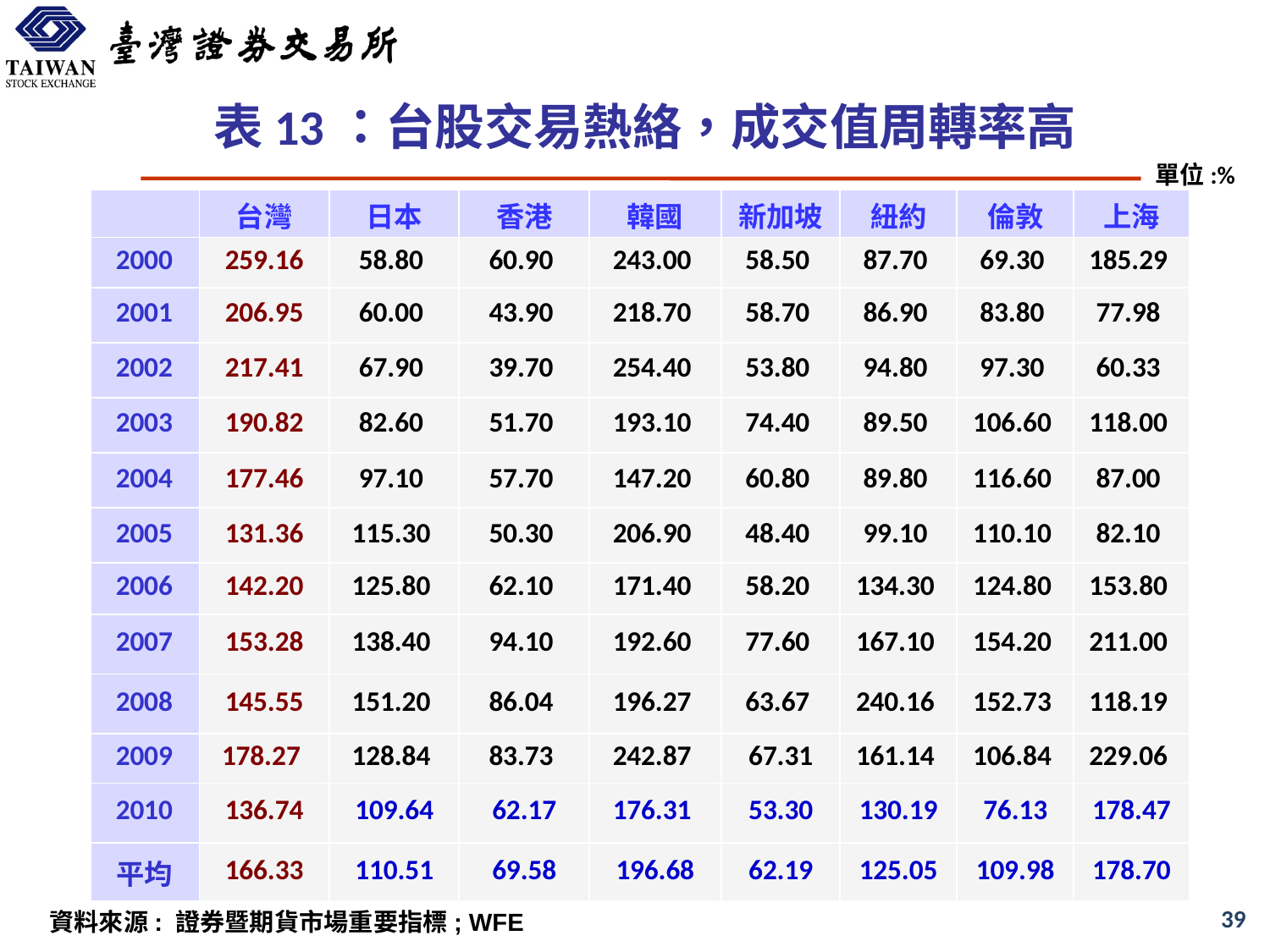

表13：台股交易熱絡，成交值周轉率高
單位:%
|  | 台灣 | 日本 | 香港 | 韓國 | 新加坡 | 紐約 | 倫敦 | 上海 |
| --- | --- | --- | --- | --- | --- | --- | --- | --- |
| 2000 | 259.16 | 58.80 | 60.90 | 243.00 | 58.50 | 87.70 | 69.30 | 185.29 |
| 2001 | 206.95 | 60.00 | 43.90 | 218.70 | 58.70 | 86.90 | 83.80 | 77.98 |
| 2002 | 217.41 | 67.90 | 39.70 | 254.40 | 53.80 | 94.80 | 97.30 | 60.33 |
| 2003 | 190.82 | 82.60 | 51.70 | 193.10 | 74.40 | 89.50 | 106.60 | 118.00 |
| 2004 | 177.46 | 97.10 | 57.70 | 147.20 | 60.80 | 89.80 | 116.60 | 87.00 |
| 2005 | 131.36 | 115.30 | 50.30 | 206.90 | 48.40 | 99.10 | 110.10 | 82.10 |
| 2006 | 142.20 | 125.80 | 62.10 | 171.40 | 58.20 | 134.30 | 124.80 | 153.80 |
| 2007 | 153.28 | 138.40 | 94.10 | 192.60 | 77.60 | 167.10 | 154.20 | 211.00 |
| 2008 | 145.55 | 151.20 | 86.04 | 196.27 | 63.67 | 240.16 | 152.73 | 118.19 |
| 2009 | 178.27 | 128.84 | 83.73 | 242.87 | 67.31 | 161.14 | 106.84 | 229.06 |
| 2010 | 136.74 | 109.64 | 62.17 | 176.31 | 53.30 | 130.19 | 76.13 | 178.47 |
| 平均 | 166.33 | 110.51 | 69.58 | 196.68 | 62.19 | 125.05 | 109.98 | 178.70 |
39
資料來源: 證券暨期貨市場重要指標; WFE